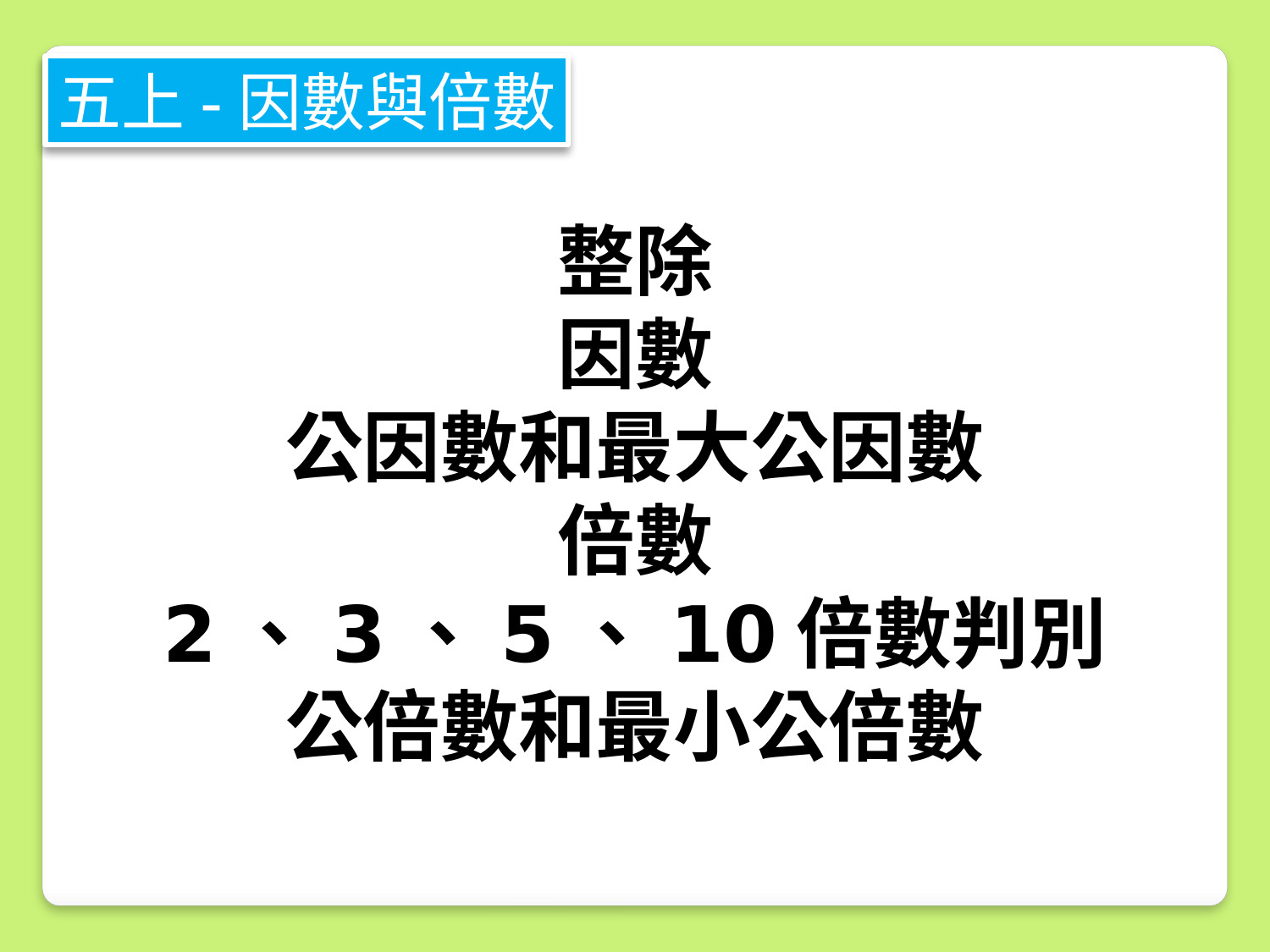

五上-因數與倍數
整除
因數
公因數和最大公因數
倍數
2、3、5、10倍數判別
公倍數和最小公倍數